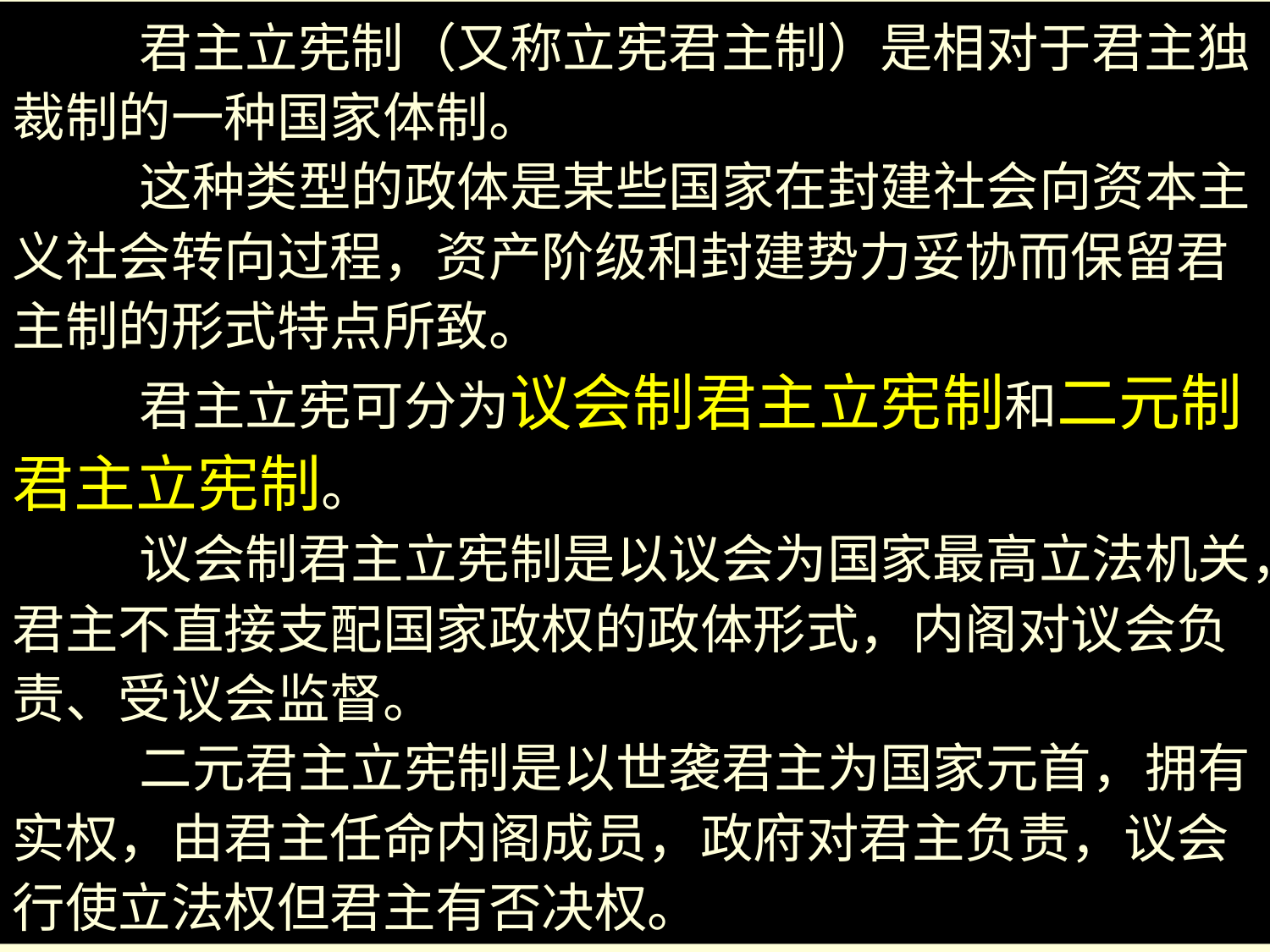

君主立宪制（又称立宪君主制）是相对于君主独裁制的一种国家体制。
	这种类型的政体是某些国家在封建社会向资本主义社会转向过程，资产阶级和封建势力妥协而保留君主制的形式特点所致。
	君主立宪可分为议会制君主立宪制和二元制君主立宪制。
	议会制君主立宪制是以议会为国家最高立法机关，君主不直接支配国家政权的政体形式，内阁对议会负责、受议会监督。
	二元君主立宪制是以世袭君主为国家元首，拥有实权，由君主任命内阁成员，政府对君主负责，议会行使立法权但君主有否决权。